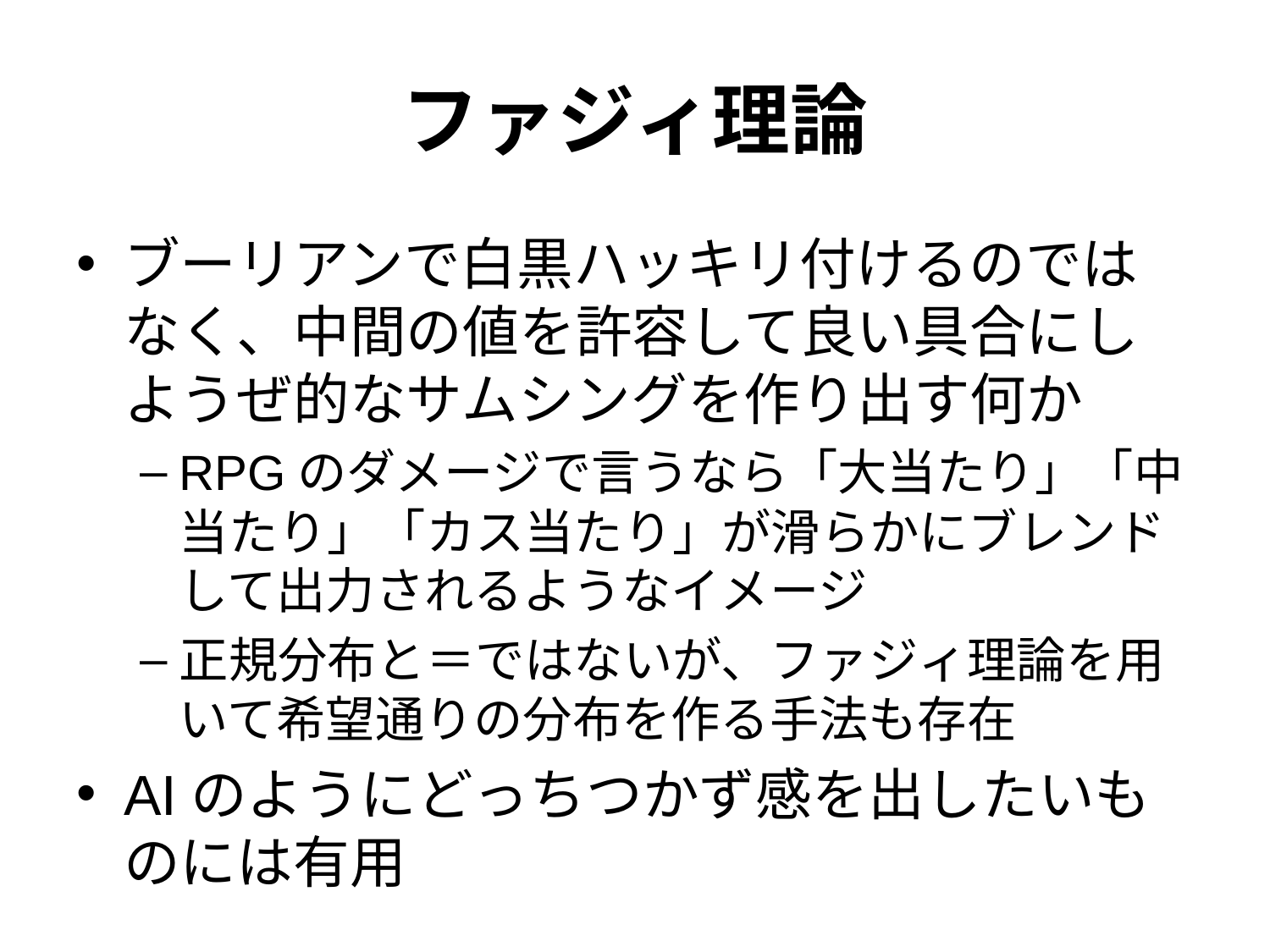

# ファジィ理論
ブーリアンで白黒ハッキリ付けるのではなく、中間の値を許容して良い具合にしようぜ的なサムシングを作り出す何か
RPGのダメージで言うなら「大当たり」「中当たり」「カス当たり」が滑らかにブレンドして出力されるようなイメージ
正規分布と＝ではないが、ファジィ理論を用いて希望通りの分布を作る手法も存在
AIのようにどっちつかず感を出したいものには有用